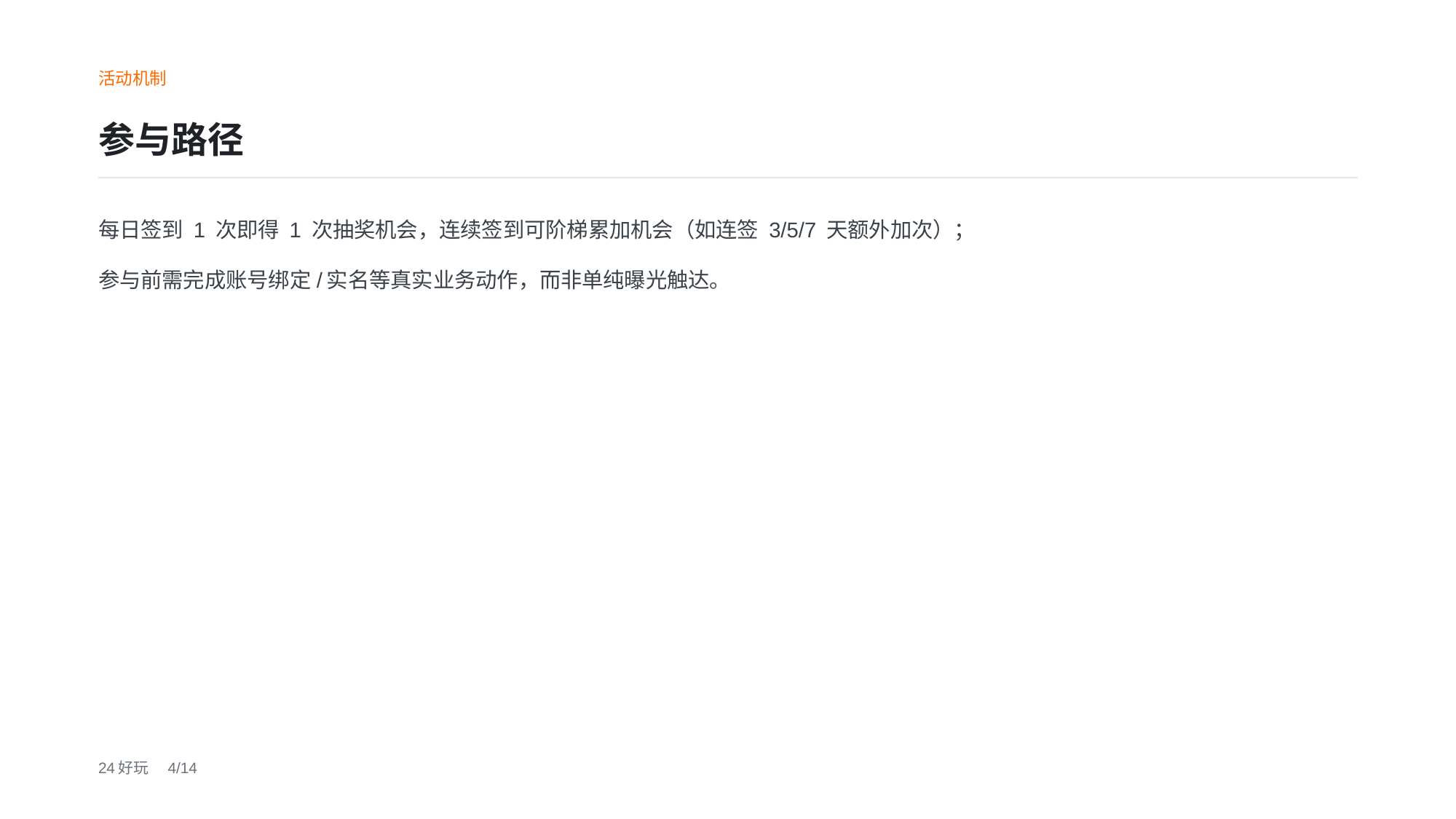

活动机制
参与路径

每日签到 1 次即得 1 次抽奖机会，连续签到可阶梯累加机会（如连签 3/5/7 天额外加次）；
参与前需完成账号绑定/实名等真实业务动作，而非单纯曝光触达。
24好玩　4/14